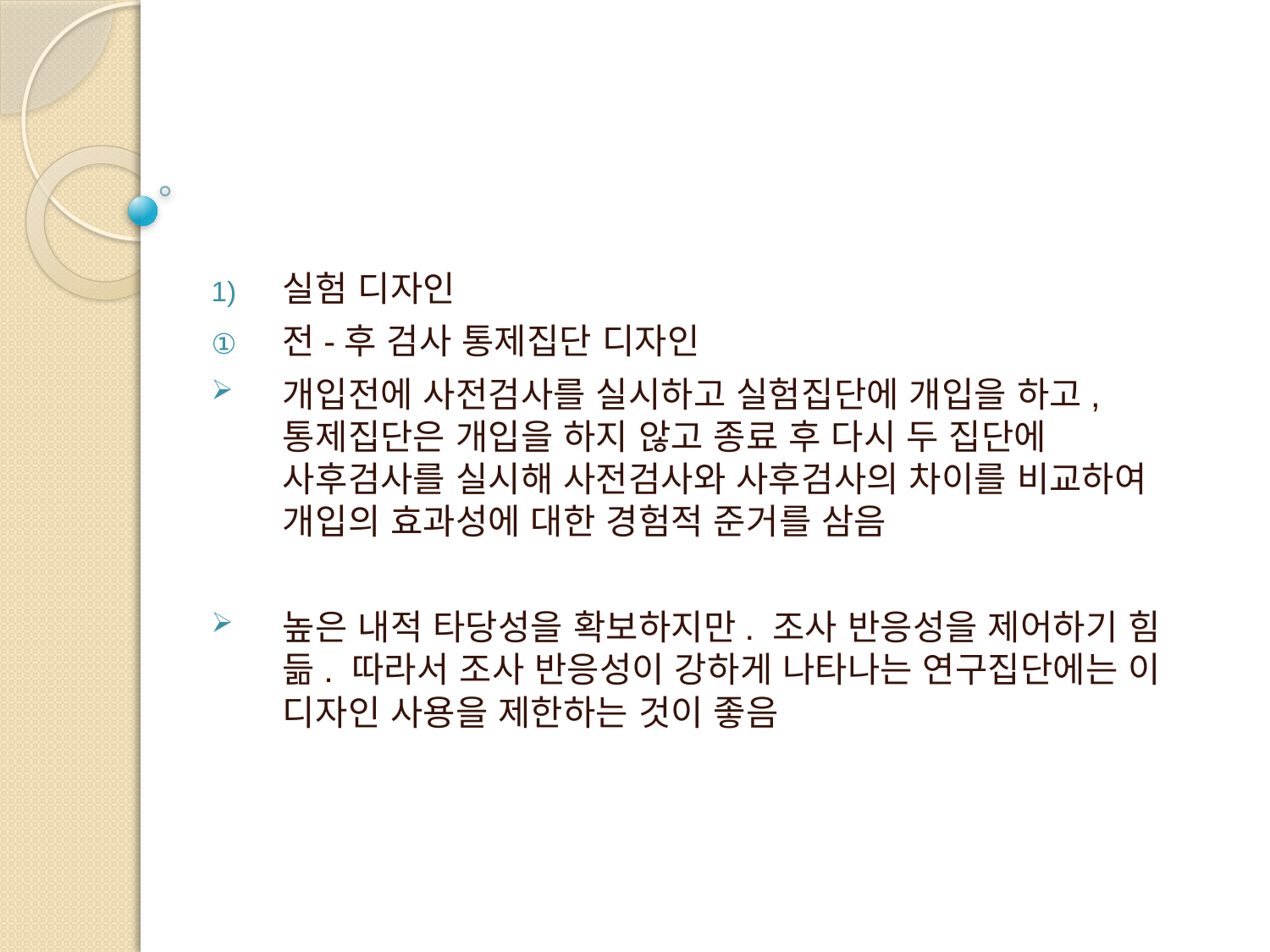

실험 디자인
전-후 검사 통제집단 디자인
개입전에 사전검사를 실시하고 실험집단에 개입을 하고, 통제집단은 개입을 하지 않고 종료 후 다시 두 집단에 사후검사를 실시해 사전검사와 사후검사의 차이를 비교하여 개입의 효과성에 대한 경험적 준거를 삼음

높은 내적 타당성을 확보하지만. 조사 반응성을 제어하기 힘듦. 따라서 조사 반응성이 강하게 나타나는 연구집단에는 이 디자인 사용을 제한하는 것이 좋음